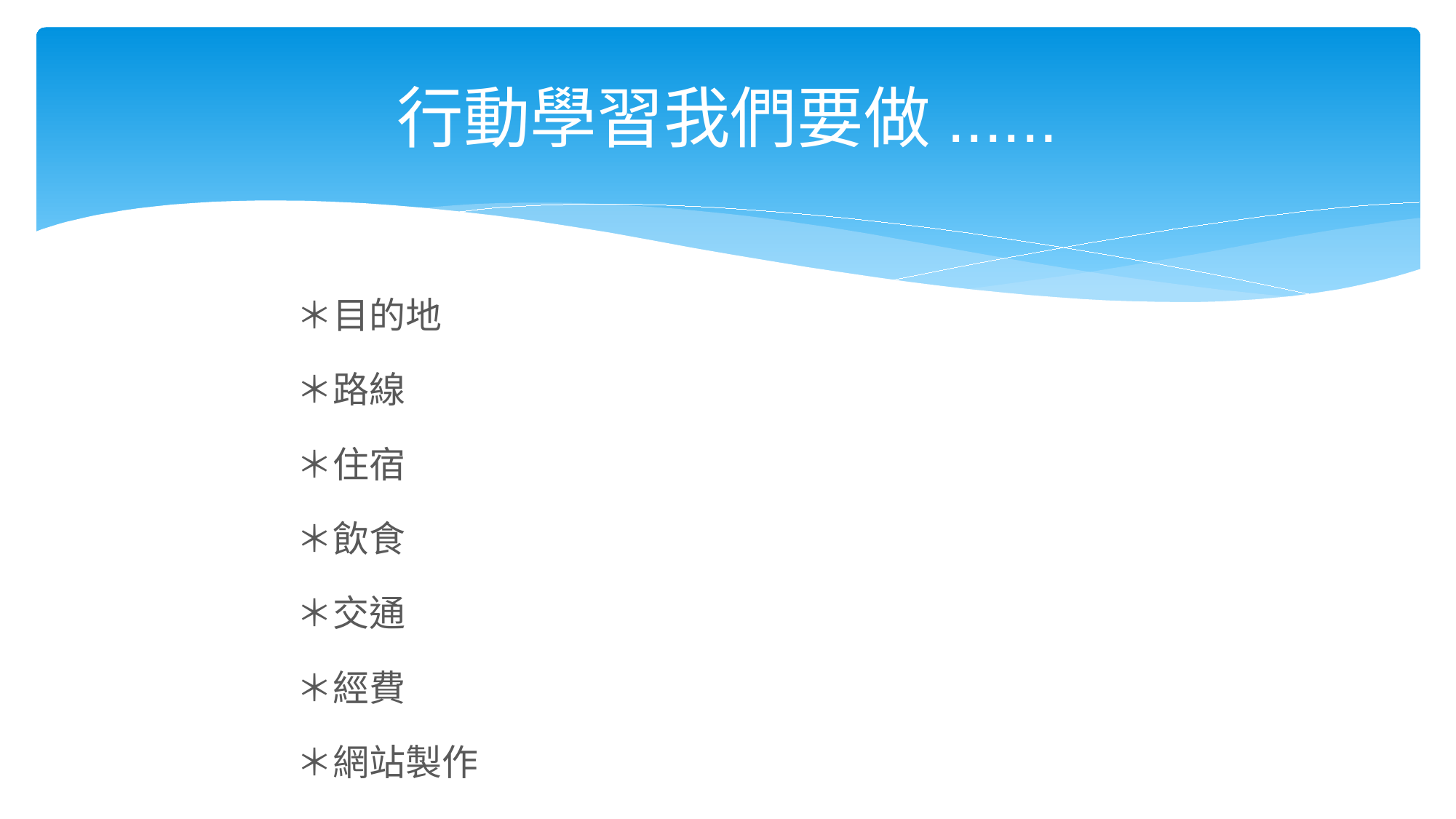

# 行動學習我們要做......
＊目的地
＊路線
＊住宿
＊飲食
＊交通
＊經費
＊網站製作